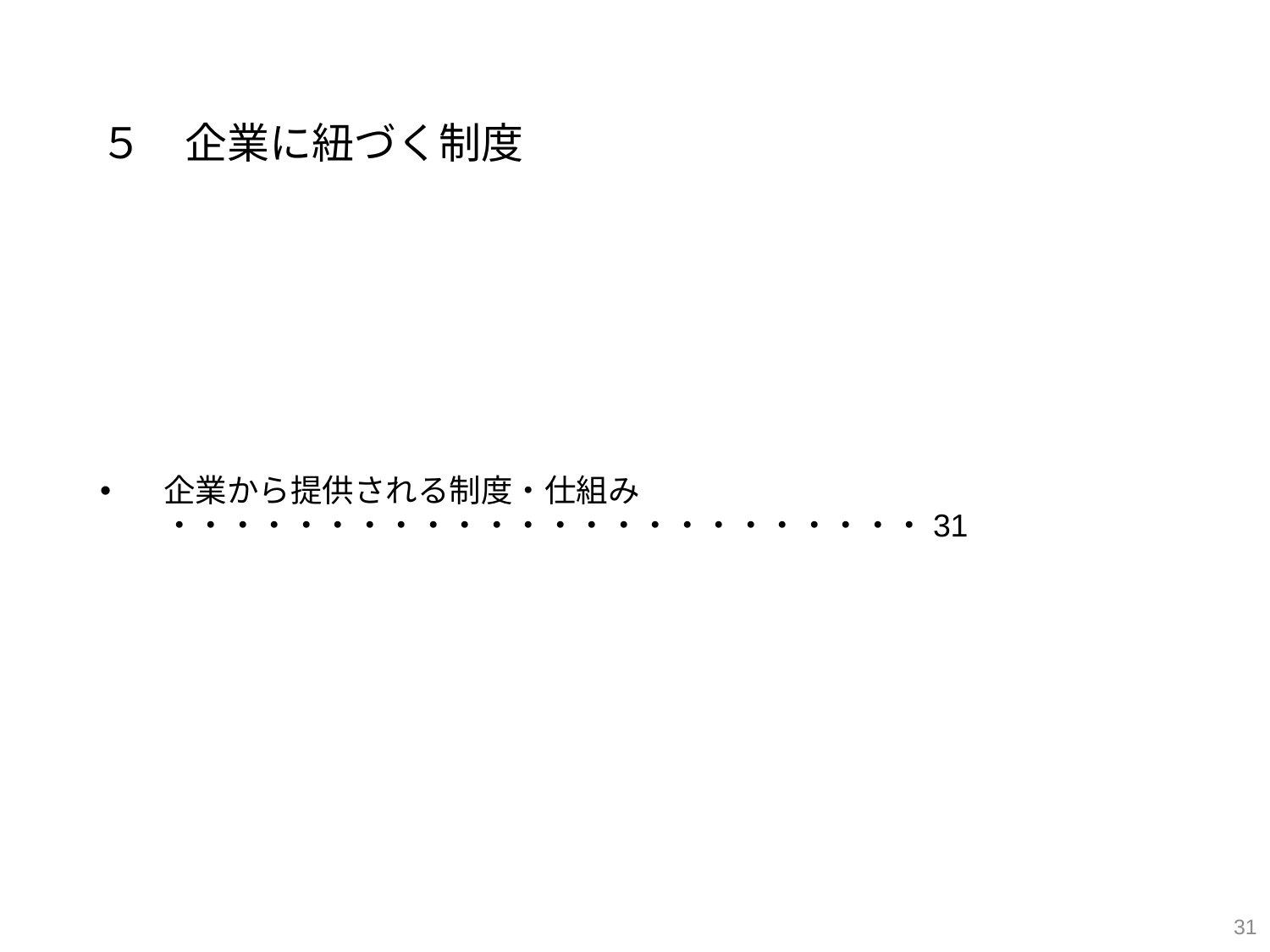

# ５　企業に紐づく制度
　企業から提供される制度・仕組み　　　　　　　・・・・・・・・・・・・・・・・・・・・・・・・31
31